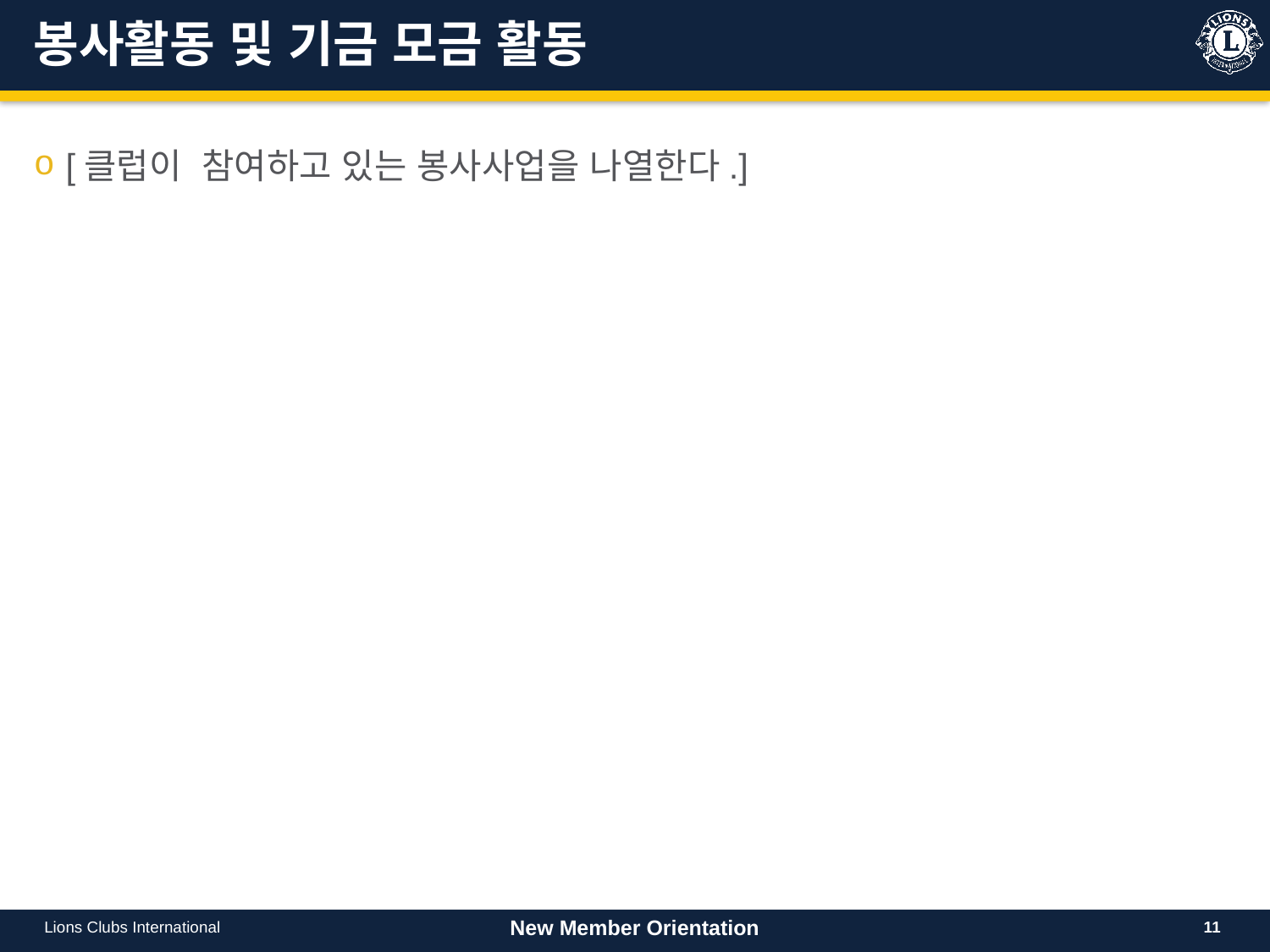

# 봉사활동 및 기금 모금 활동
[클럽이  참여하고 있는 봉사사업을 나열한다.]